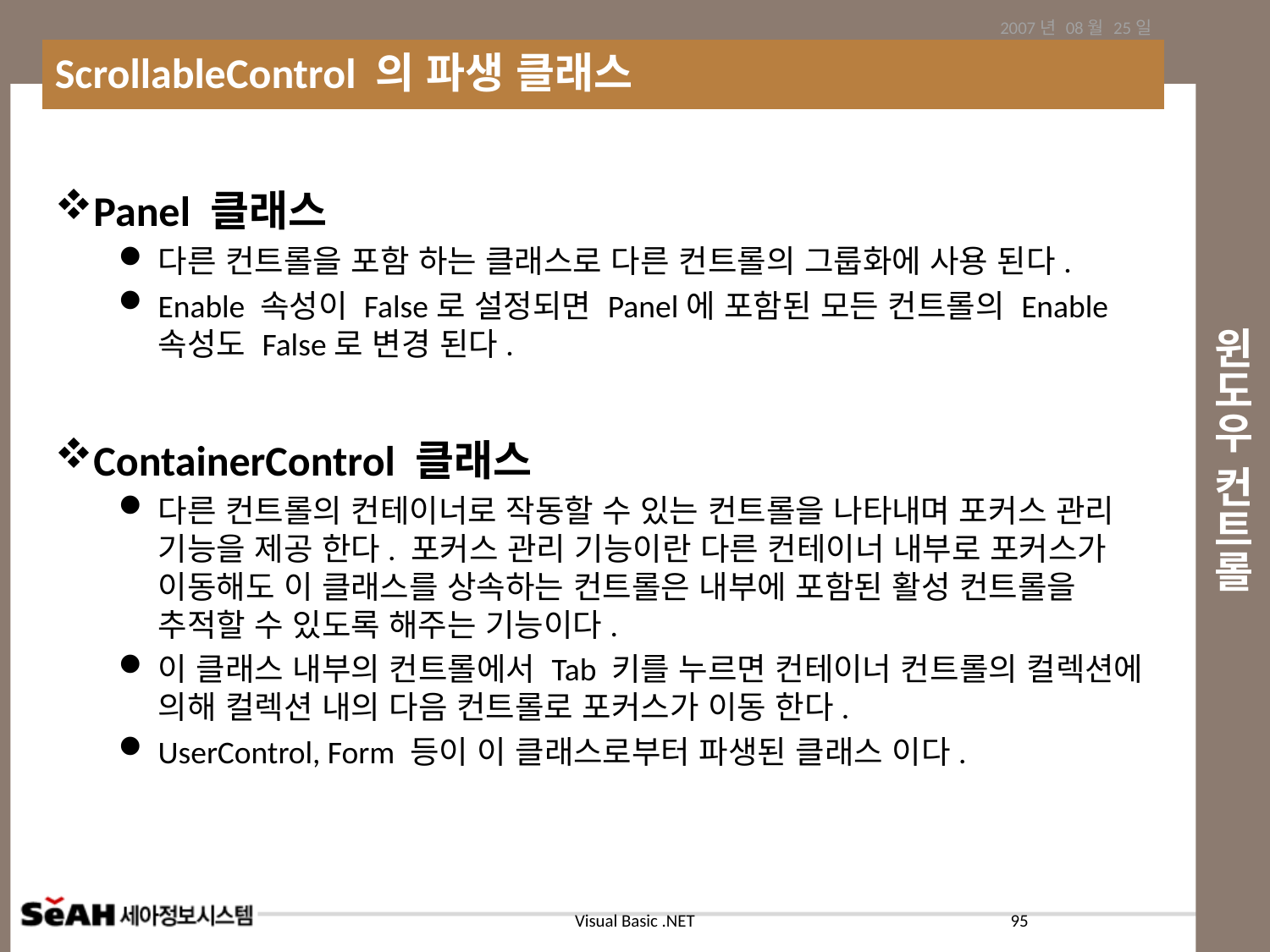

2007년 08월 25일
ScrollableControl 의 파생 클래스
# 윈도우 컨트롤

Panel 클래스
다른 컨트롤을 포함 하는 클래스로 다른 컨트롤의 그룹화에 사용 된다.
Enable 속성이 False로 설정되면 Panel에 포함된 모든 컨트롤의 Enable 속성도 False로 변경 된다.

ContainerControl 클래스
다른 컨트롤의 컨테이너로 작동할 수 있는 컨트롤을 나타내며 포커스 관리 기능을 제공 한다. 포커스 관리 기능이란 다른 컨테이너 내부로 포커스가 이동해도 이 클래스를 상속하는 컨트롤은 내부에 포함된 활성 컨트롤을 추적할 수 있도록 해주는 기능이다.
이 클래스 내부의 컨트롤에서 Tab 키를 누르면 컨테이너 컨트롤의 컬렉션에 의해 컬렉션 내의 다음 컨트롤로 포커스가 이동 한다.
UserControl, Form 등이 이 클래스로부터 파생된 클래스 이다.
95
Visual Basic .NET